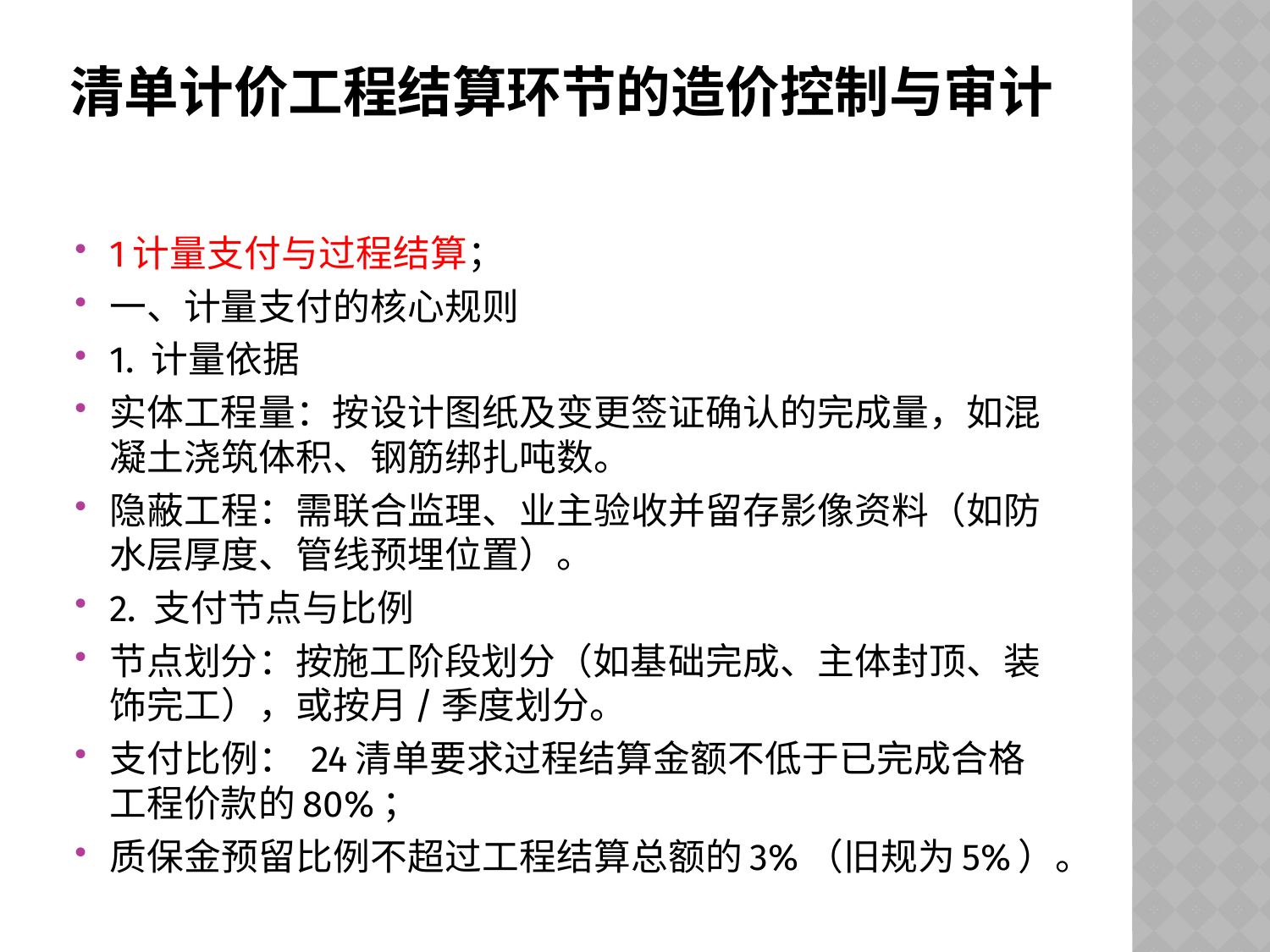

# 清单计价工程结算环节的造价控制与审计
1计量支付与过程结算；
一、计量支付的核心规则
1. 计量依据
实体工程量：按设计图纸及变更签证确认的完成量，如混凝土浇筑体积、钢筋绑扎吨数。
隐蔽工程：需联合监理、业主验收并留存影像资料（如防水层厚度、管线预埋位置）。
2. 支付节点与比例
节点划分：按施工阶段划分（如基础完成、主体封顶、装饰完工），或按月/季度划分。
支付比例： 24清单要求过程结算金额不低于已完成合格工程价款的80%；
质保金预留比例不超过工程结算总额的3%（旧规为5%）。